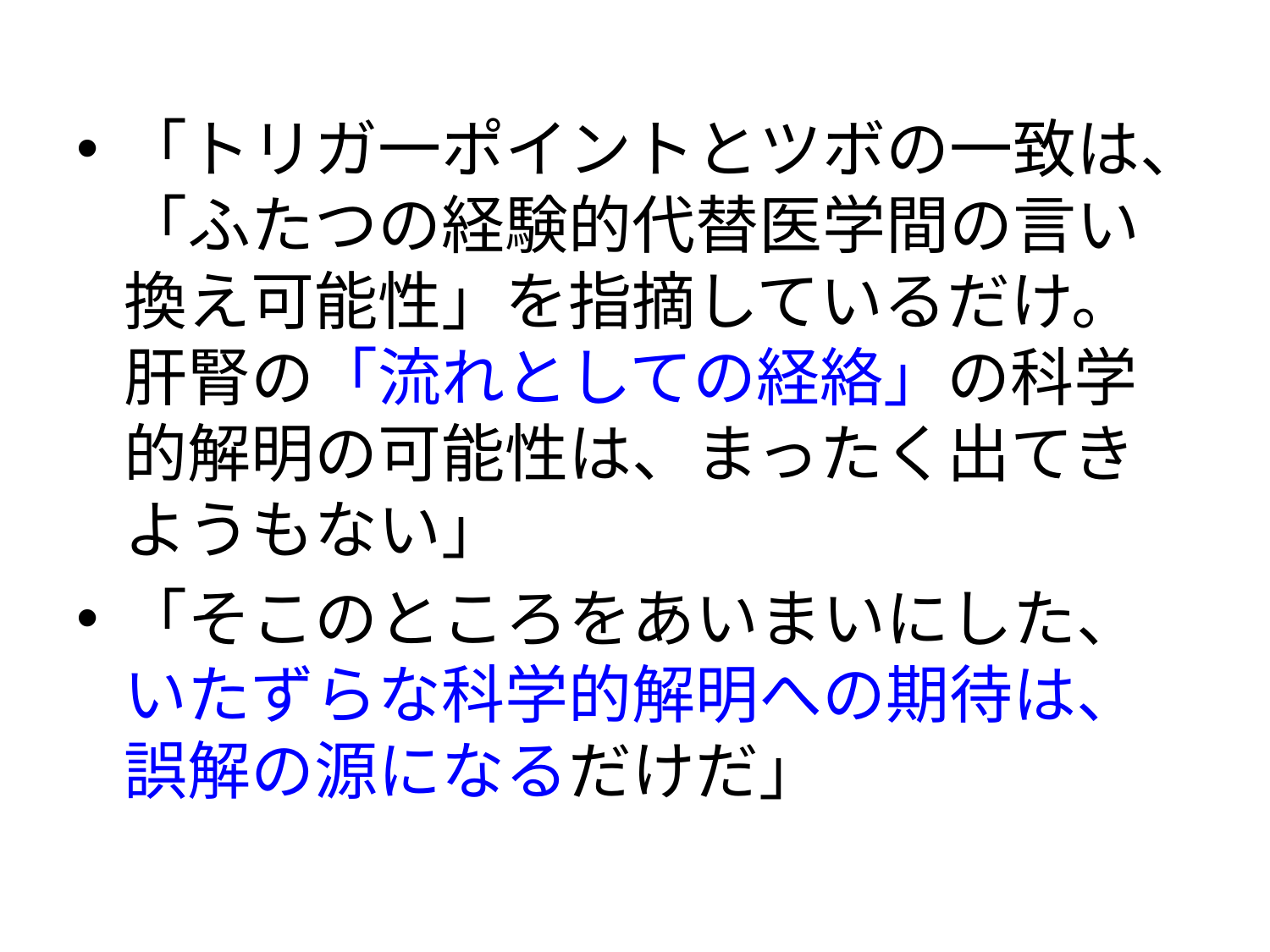

「トリガ一ポイントとツボの一致は、「ふたつの経験的代替医学間の言い換え可能性」を指摘しているだけ。肝腎の「流れとしての経絡」の科学的解明の可能性は、まったく出てきようもない」
「そこのところをあいまいにした、いたずらな科学的解明への期待は、誤解の源になるだけだ」